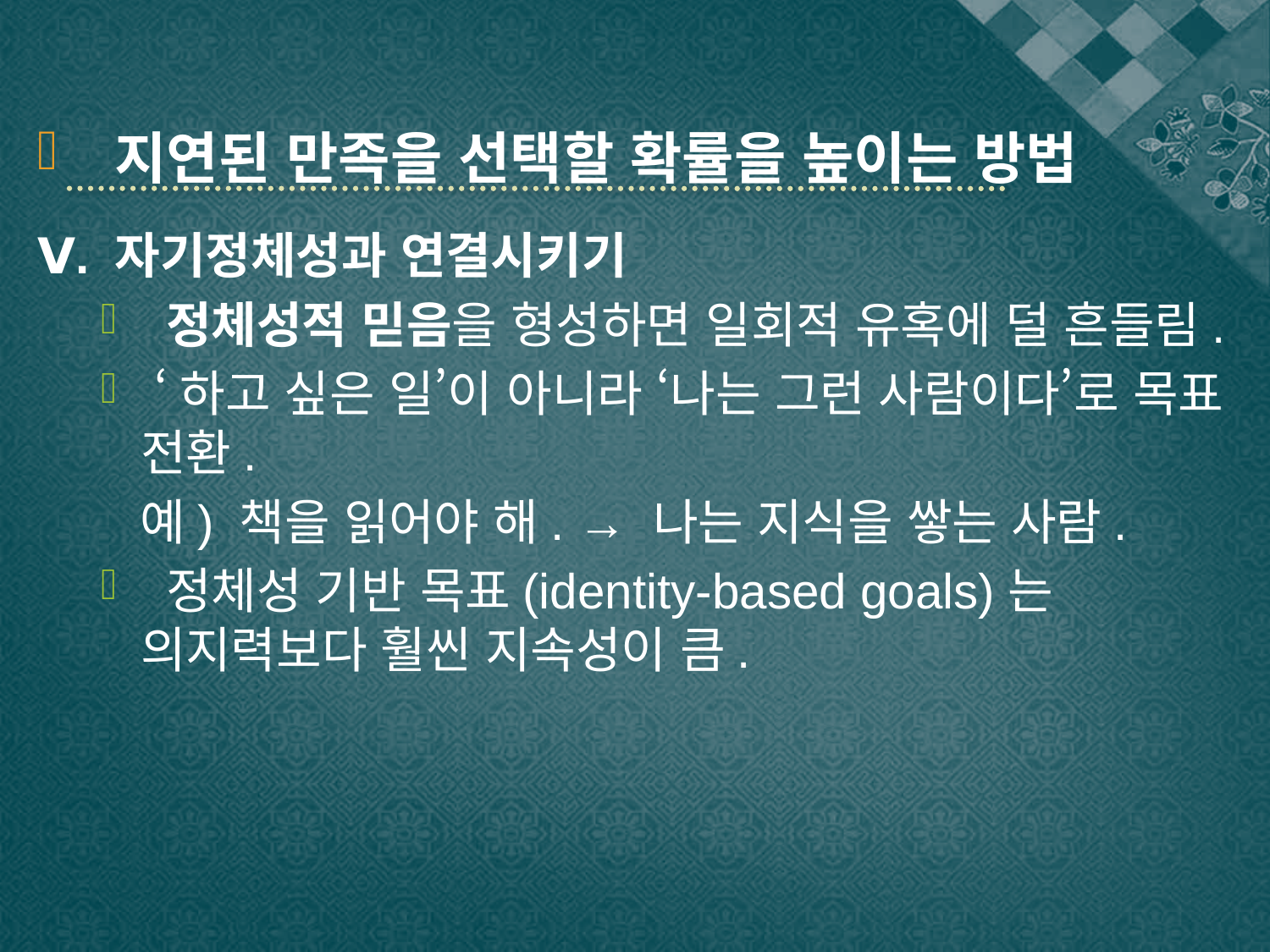

지연된 만족을 선택할 확률을 높이는 방법

Ⅴ. 자기정체성과 연결시키기
 정체성적 믿음을 형성하면 일회적 유혹에 덜 흔들림.
 ‘하고 싶은 일’이 아니라 ‘나는 그런 사람이다’로 목표 전환.
  예) 책을 읽어야 해. → 나는 지식을 쌓는 사람.
 정체성 기반 목표(identity-based goals)는 의지력보다 훨씬 지속성이 큼.